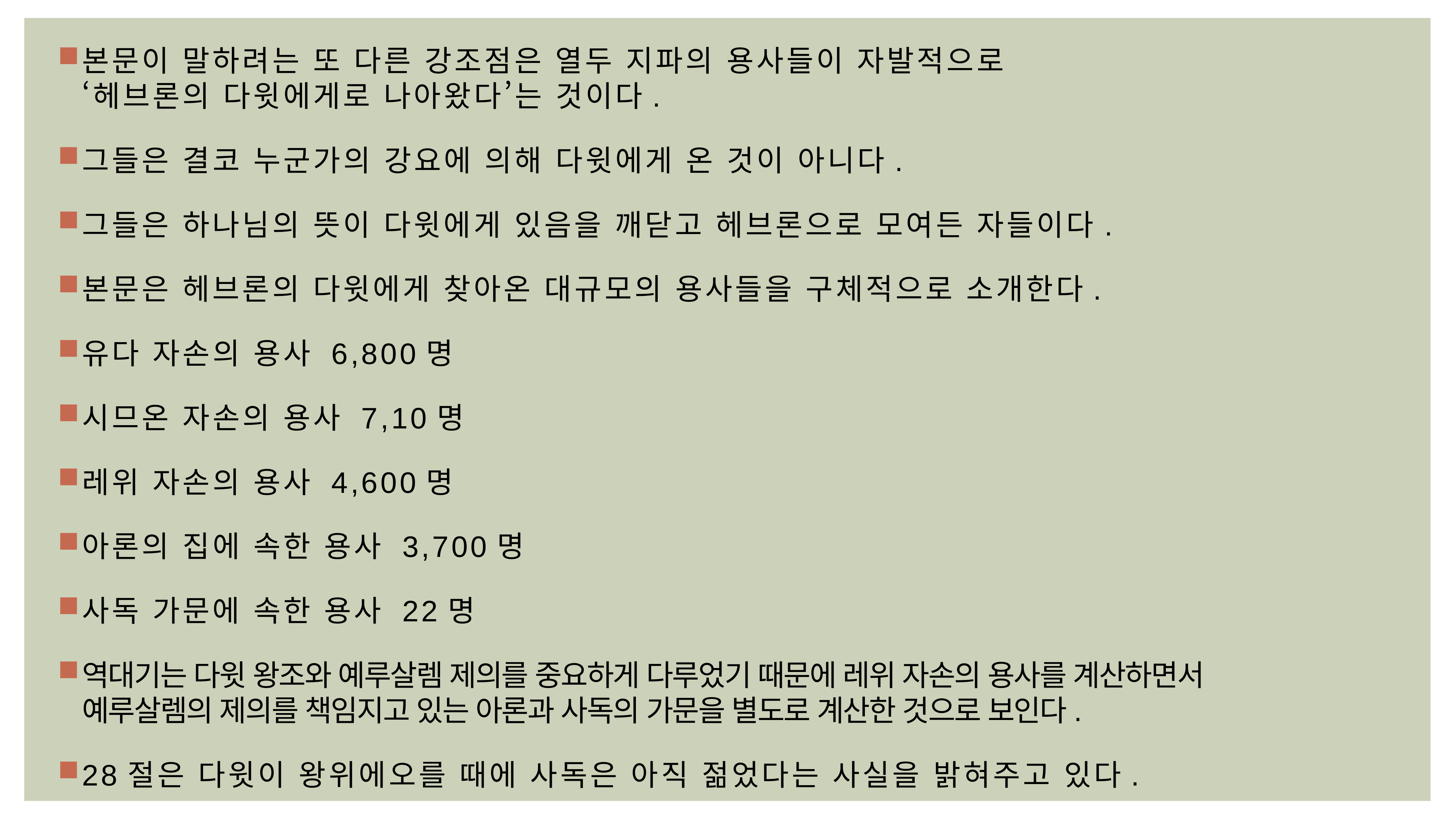

본문이 말하려는 또 다른 강조점은 열두 지파의 용사들이 자발적으로
‘헤브론의 다윗에게로 나아왔다’는 것이다.
그들은 결코 누군가의 강요에 의해 다윗에게 온 것이 아니다.
그들은 하나님의 뜻이 다윗에게 있음을 깨닫고 헤브론으로 모여든 자들이다.
본문은 헤브론의 다윗에게 찾아온 대규모의 용사들을 구체적으로 소개한다.
유다 자손의 용사 6,800명
시므온 자손의 용사 7,10명
레위 자손의 용사 4,600명
아론의 집에 속한 용사 3,700명
사독 가문에 속한 용사 22명
역대기는 다윗 왕조와 예루살렘 제의를 중요하게 다루었기 때문에 레위 자손의 용사를 계산하면서
예루살렘의 제의를 책임지고 있는 아론과 사독의 가문을 별도로 계산한 것으로 보인다.
28절은 다윗이 왕위에오를 때에 사독은 아직 젊었다는 사실을 밝혀주고 있다.